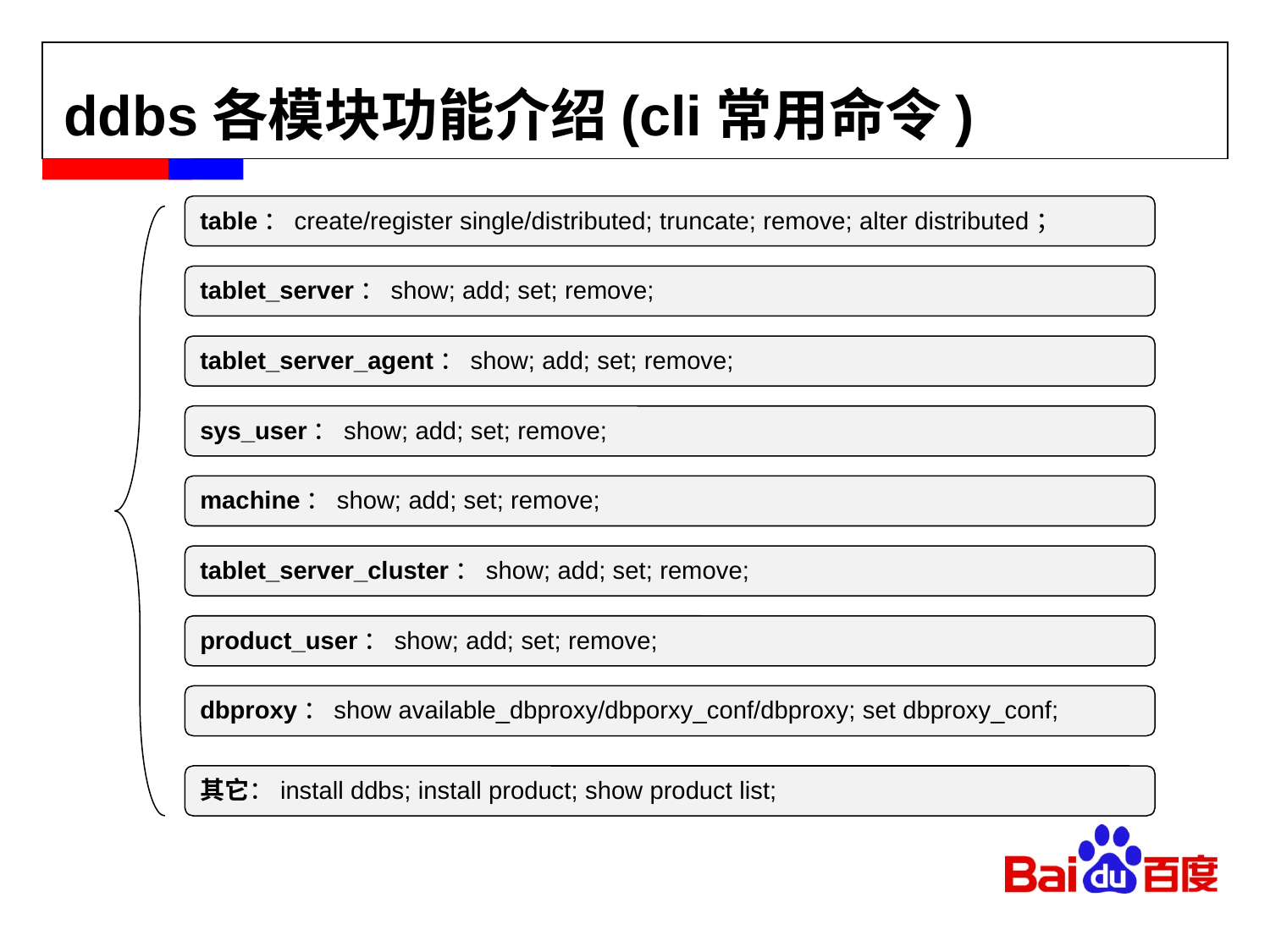

# ddbs各模块功能介绍(cli常用命令)
table：create/register single/distributed; truncate; remove; alter distributed；

tablet_server：show; add; set; remove;
tablet_server_agent：show; add; set; remove;
sys_user：show; add; set; remove;
machine：show; add; set; remove;
tablet_server_cluster：show; add; set; remove;
product_user：show; add; set; remove;
dbproxy：show available_dbproxy/dbporxy_conf/dbproxy; set dbproxy_conf;
其它：install ddbs; install product; show product list;